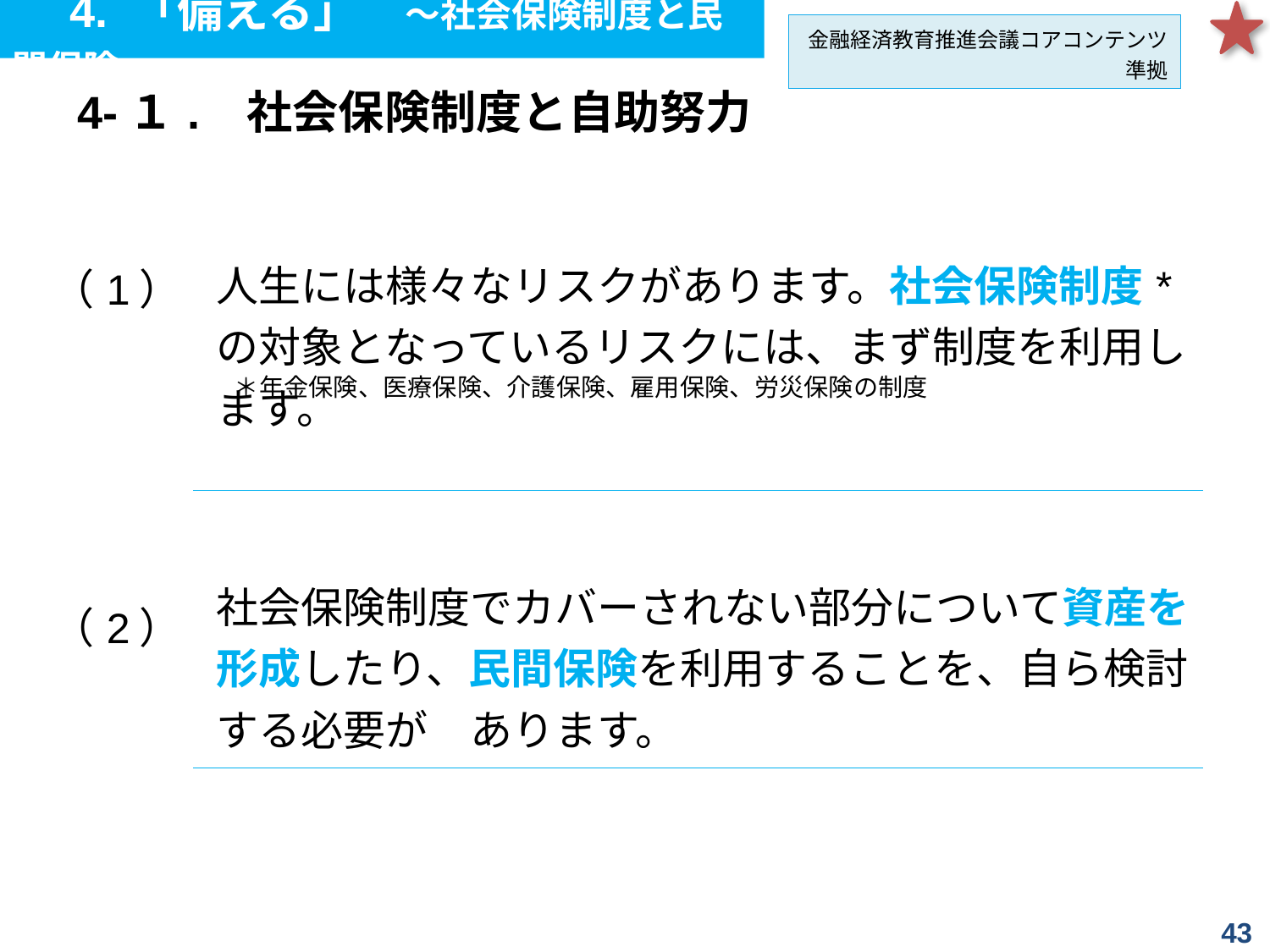

4. 「備える」　～社会保険制度と民間保険

金融経済教育推進会議コアコンテンツ準拠
| 4-１. | 社会保険制度と自助努力 |
| --- | --- |
| （1） | 人生には様々なリスクがあります。社会保険制度\*の対象となっているリスクには、まず制度を利用します。 |
| --- | --- |
| （2） | 社会保険制度でカバーされない部分について資産を形成したり、民間保険を利用することを、自ら検討する必要が　あります。 |
|  |  |
       ＊年金保険、医療保険、介護保険、雇用保険、労災保険の制度